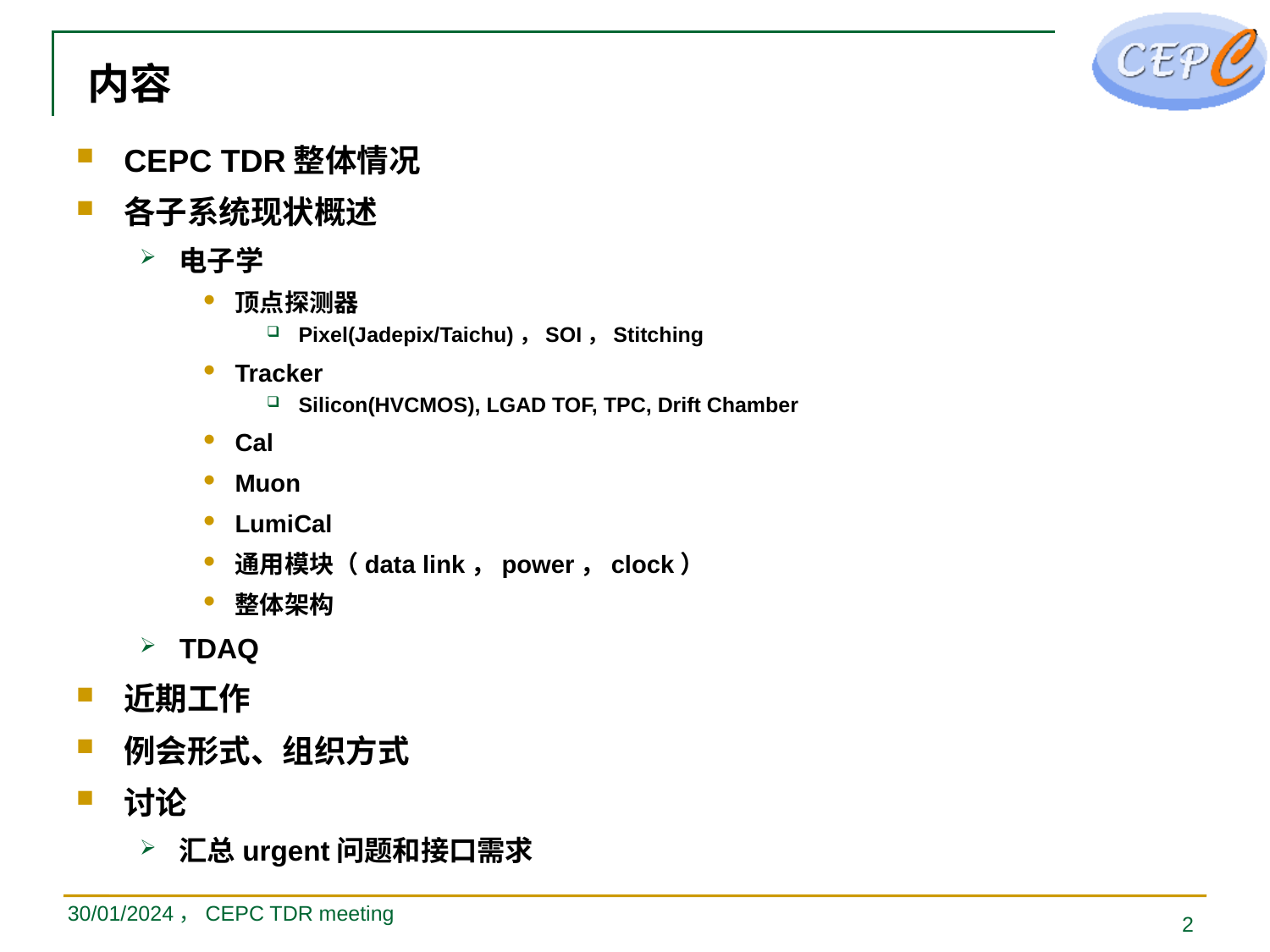

# 内容
CEPC TDR整体情况
各子系统现状概述
电子学
顶点探测器
Pixel(Jadepix/Taichu)，SOI，Stitching
Tracker
Silicon(HVCMOS), LGAD TOF, TPC, Drift Chamber
Cal
Muon
LumiCal
通用模块（data link，power，clock）
整体架构
TDAQ
近期工作
例会形式、组织方式
讨论
汇总urgent问题和接口需求
30/01/2024，CEPC TDR meeting
2